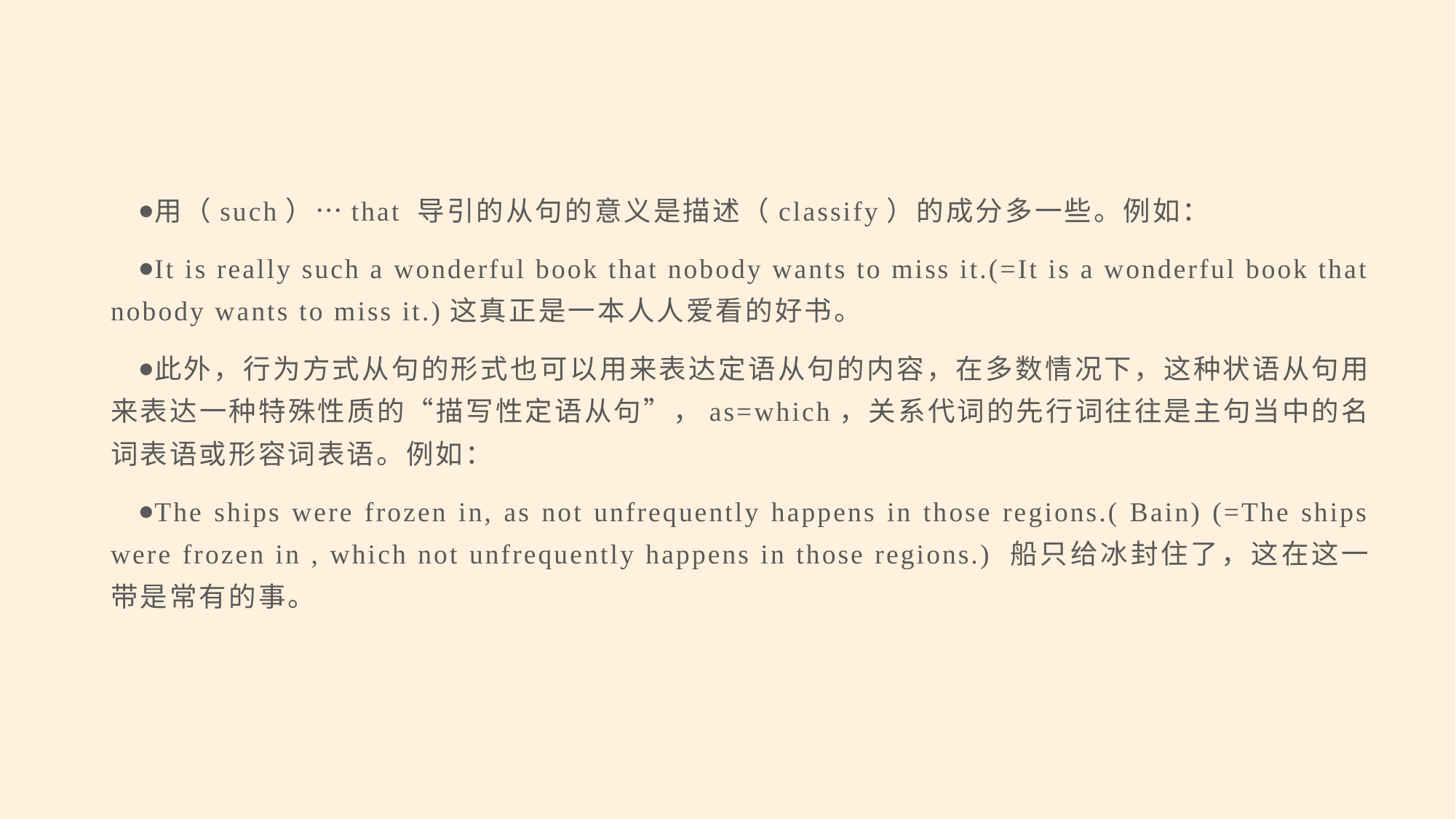

#
用（such）…that 导引的从句的意义是描述（classify）的成分多一些。例如：
It is really such a wonderful book that nobody wants to miss it.(=It is a wonderful book that nobody wants to miss it.)这真正是一本人人爱看的好书。
此外，行为方式从句的形式也可以用来表达定语从句的内容，在多数情况下，这种状语从句用来表达一种特殊性质的“描写性定语从句”，as=which，关系代词的先行词往往是主句当中的名词表语或形容词表语。例如：
The ships were frozen in, as not unfrequently happens in those regions.( Bain) (=The ships were frozen in , which not unfrequently happens in those regions.) 船只给冰封住了，这在这一带是常有的事。